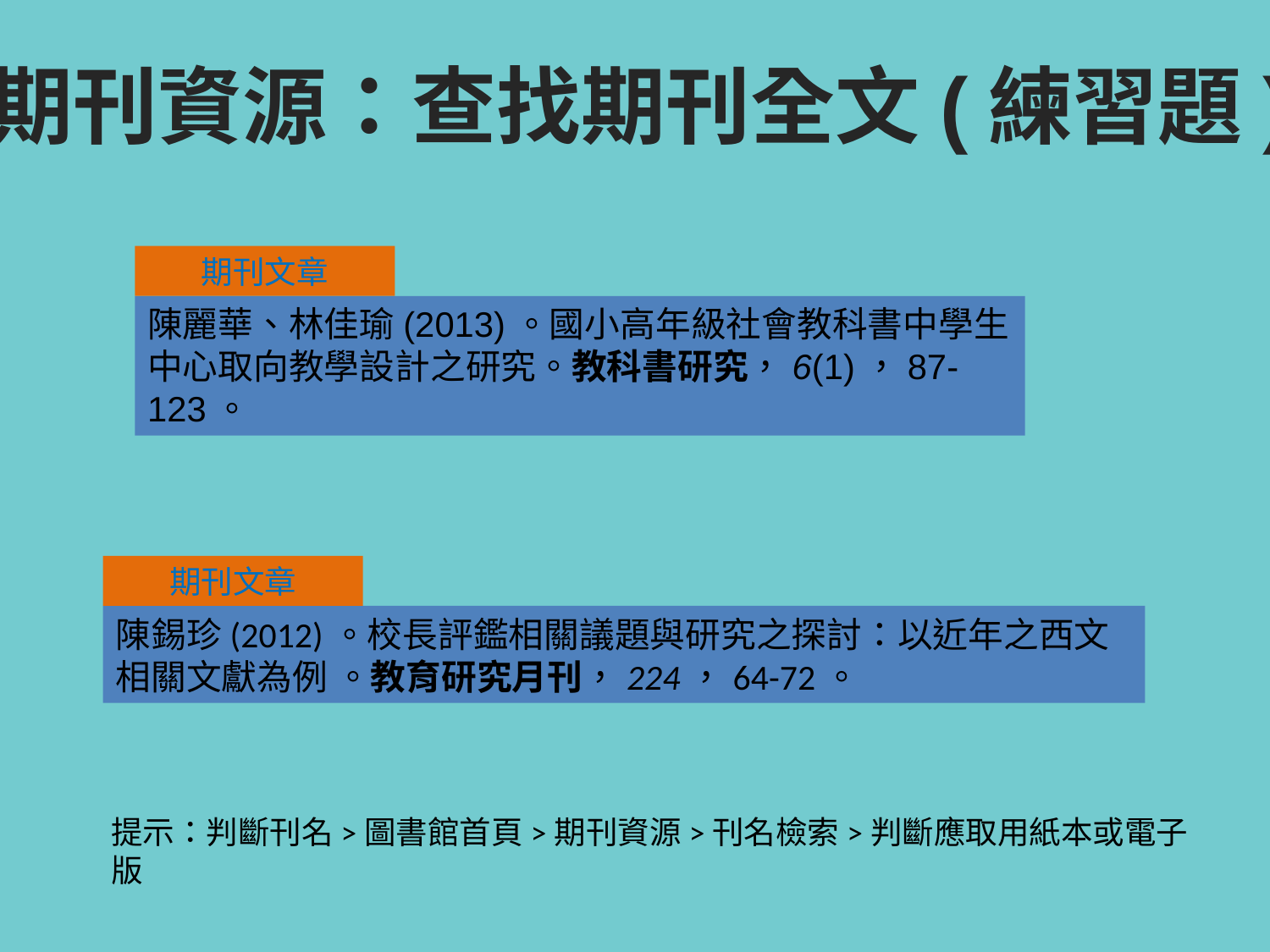

期刊資源：查找期刊全文(練習題)
期刊文章
陳麗華、林佳瑜(2013)。國小高年級社會教科書中學生中心取向教學設計之研究。教科書研究，6(1)，87-123。
期刊文章
陳錫珍(2012)。校長評鑑相關議題與研究之探討：以近年之西文相關文獻為例 。教育研究月刊，224，64-72。
提示：判斷刊名>圖書館首頁>期刊資源>刊名檢索>判斷應取用紙本或電子版